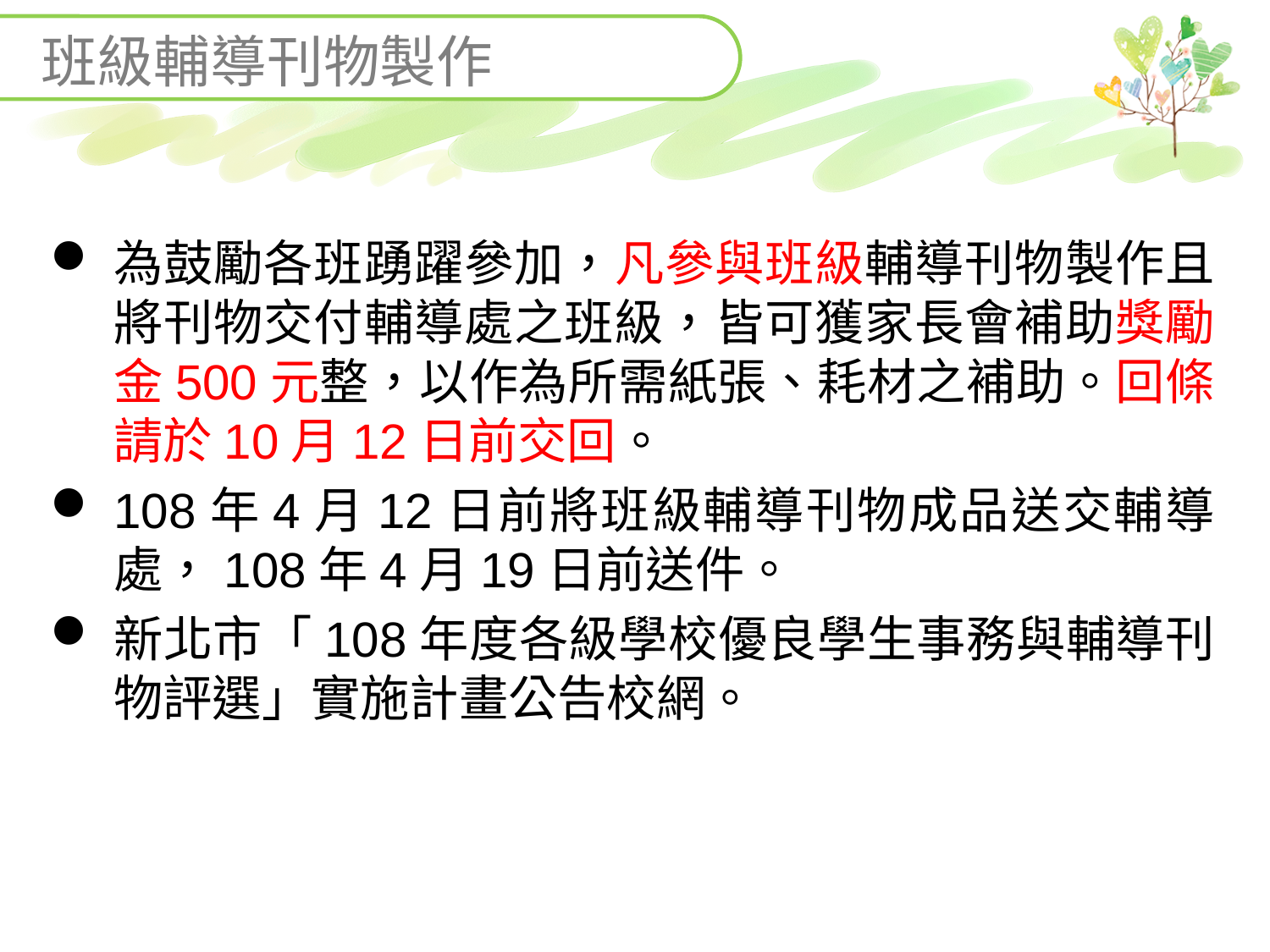

班級輔導刊物製作
為鼓勵各班踴躍參加，凡參與班級輔導刊物製作且將刊物交付輔導處之班級，皆可獲家長會補助獎勵金500元整，以作為所需紙張、耗材之補助。回條請於10月12日前交回。
108年4月12日前將班級輔導刊物成品送交輔導處，108年4月19日前送件。
新北市「108年度各級學校優良學生事務與輔導刊物評選」實施計畫公告校網。